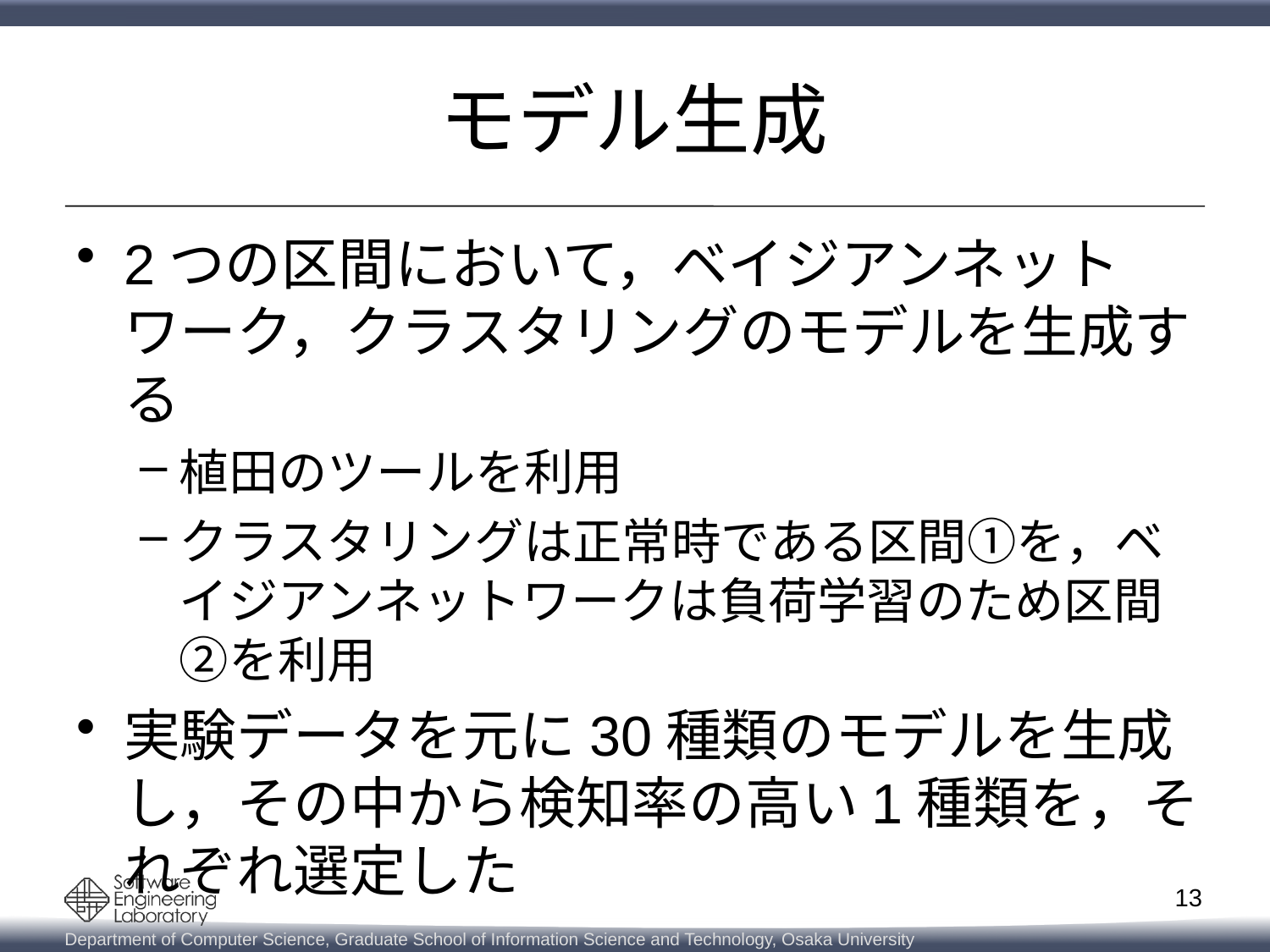

# モデル生成
2つの区間において，ベイジアンネットワーク，クラスタリングのモデルを生成する
植田のツールを利用
クラスタリングは正常時である区間①を，ベイジアンネットワークは負荷学習のため区間②を利用
実験データを元に30種類のモデルを生成し，その中から検知率の高い1種類を，それぞれ選定した

13